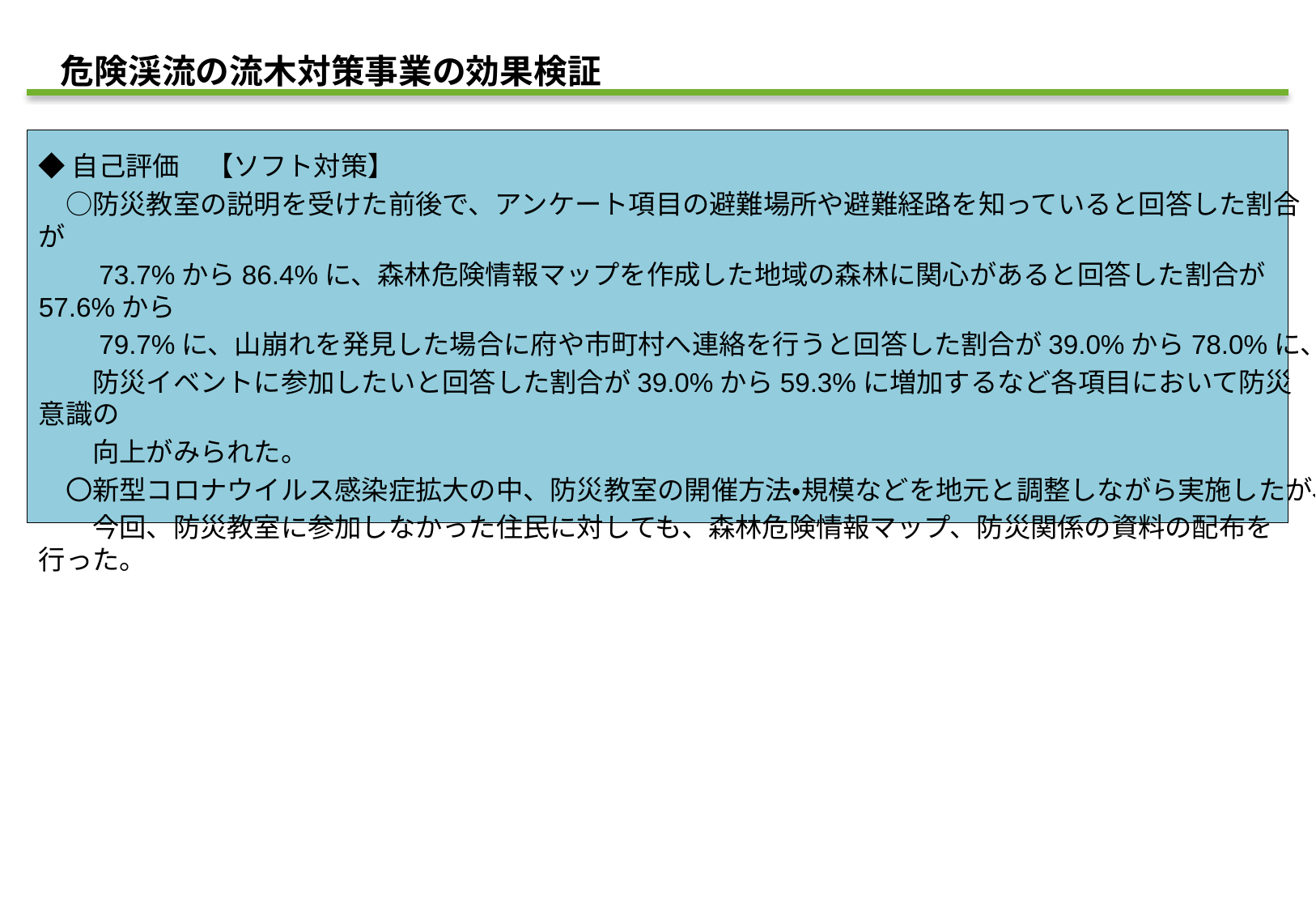

危険渓流の流木対策事業の効果検証

◆自己評価　【ソフト対策】
　○防災教室の説明を受けた前後で、アンケート項目の避難場所や避難経路を知っていると回答した割合が
　　73.7%から86.4%に、森林危険情報マップを作成した地域の森林に関心があると回答した割合が57.6%から
　　79.7%に、山崩れを発見した場合に府や市町村へ連絡を行うと回答した割合が39.0%から78.0%に、
　　防災イベントに参加したいと回答した割合が39.0%から59.3%に増加するなど各項目において防災意識の
　　向上がみられた。
　〇新型コロナウイルス感染症拡大の中、防災教室の開催方法・規模などを地元と調整しながら実施したが、
　　今回、防災教室に参加しなかった住民に対しても、森林危険情報マップ、防災関係の資料の配布を行った。